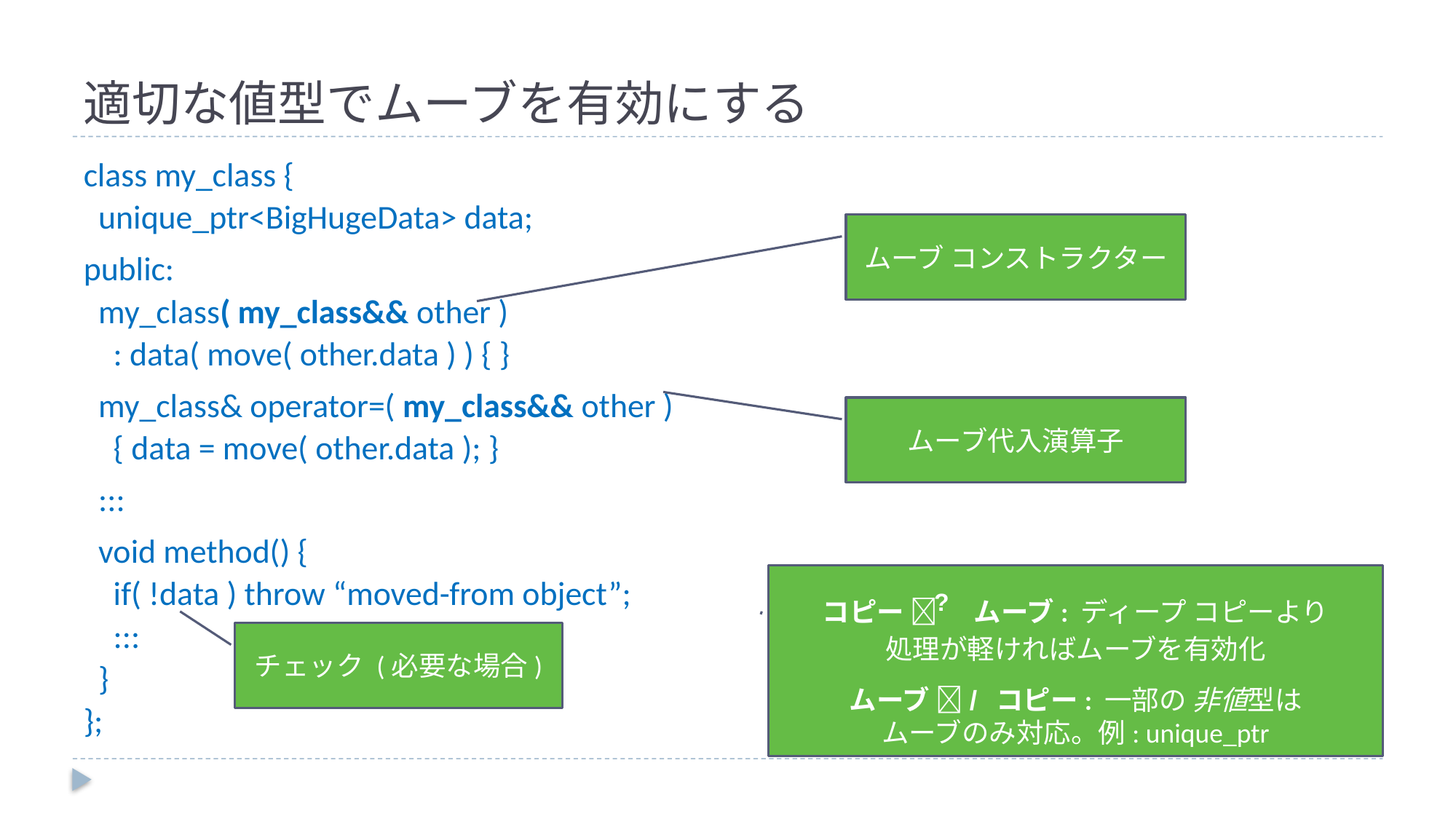

# 適切な値型でムーブを有効にする
class my_class {
  unique_ptr<BigHugeData> data;
public:
  my_class( my_class&& other )
    : data( move( other.data ) ) { }
  my_class& operator=( my_class&& other )
    { data = move( other.data ); }
  :::
  void method() {
    if( !data ) throw “moved-from object”;
    :::
  }
};
ムーブ コンストラクター
ムーブ代入演算子
コピー ⇒  ?  ムーブ: ディープ コピーより
処理が軽ければムーブを有効化
ムーブ ⇒/  コピー: 一部の 非値型は
ムーブのみ対応。例: unique_ptr
チェック (必要な場合)